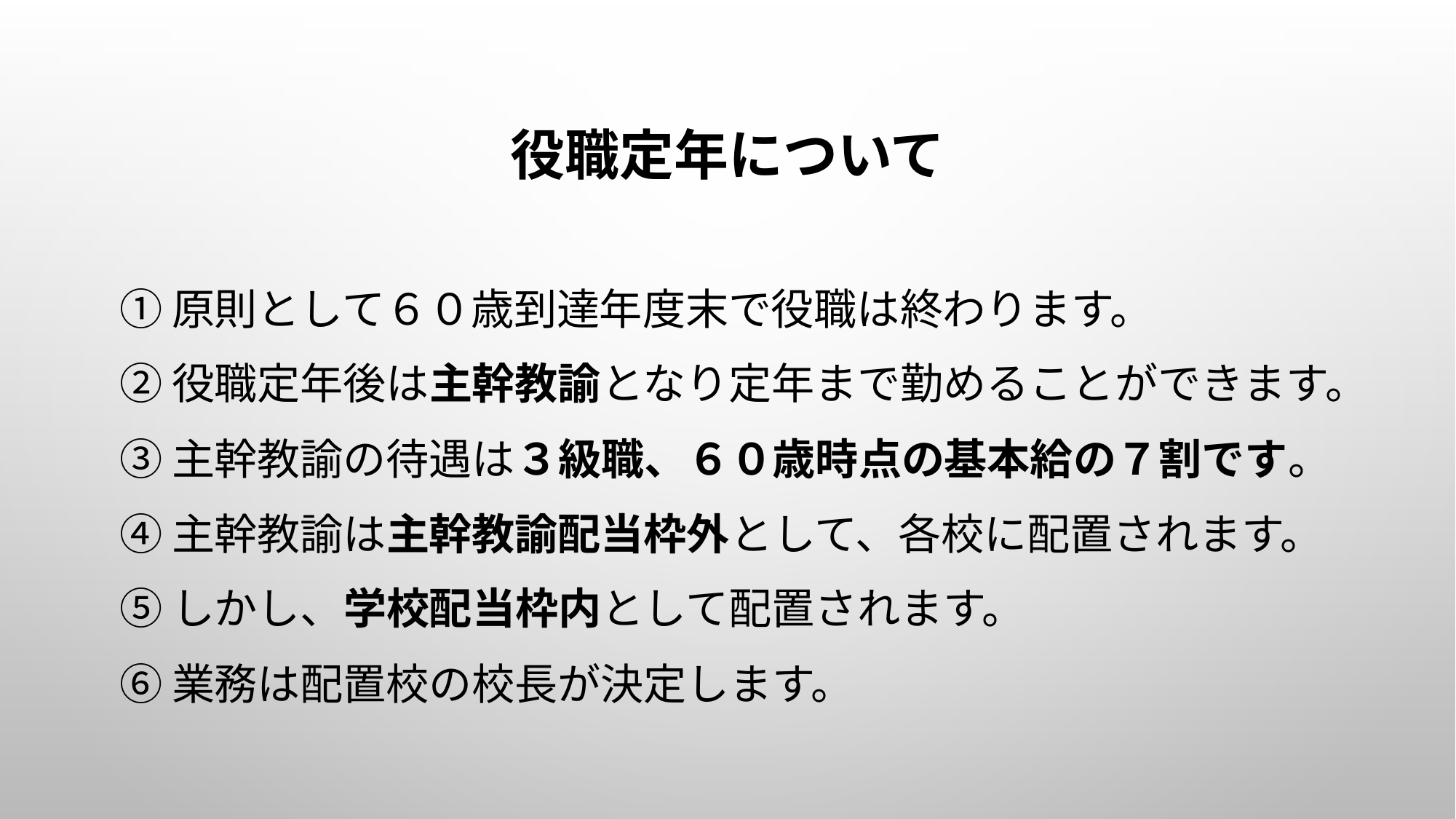

# 役職定年について

①原則として６０歳到達年度末で役職は終わります。
②役職定年後は主幹教諭となり定年まで勤めることができます。
③主幹教諭の待遇は３級職、６０歳時点の基本給の７割です。
④主幹教諭は主幹教諭配当枠外として、各校に配置されます。
⑤しかし、学校配当枠内として配置されます。
⑥業務は配置校の校長が決定します。